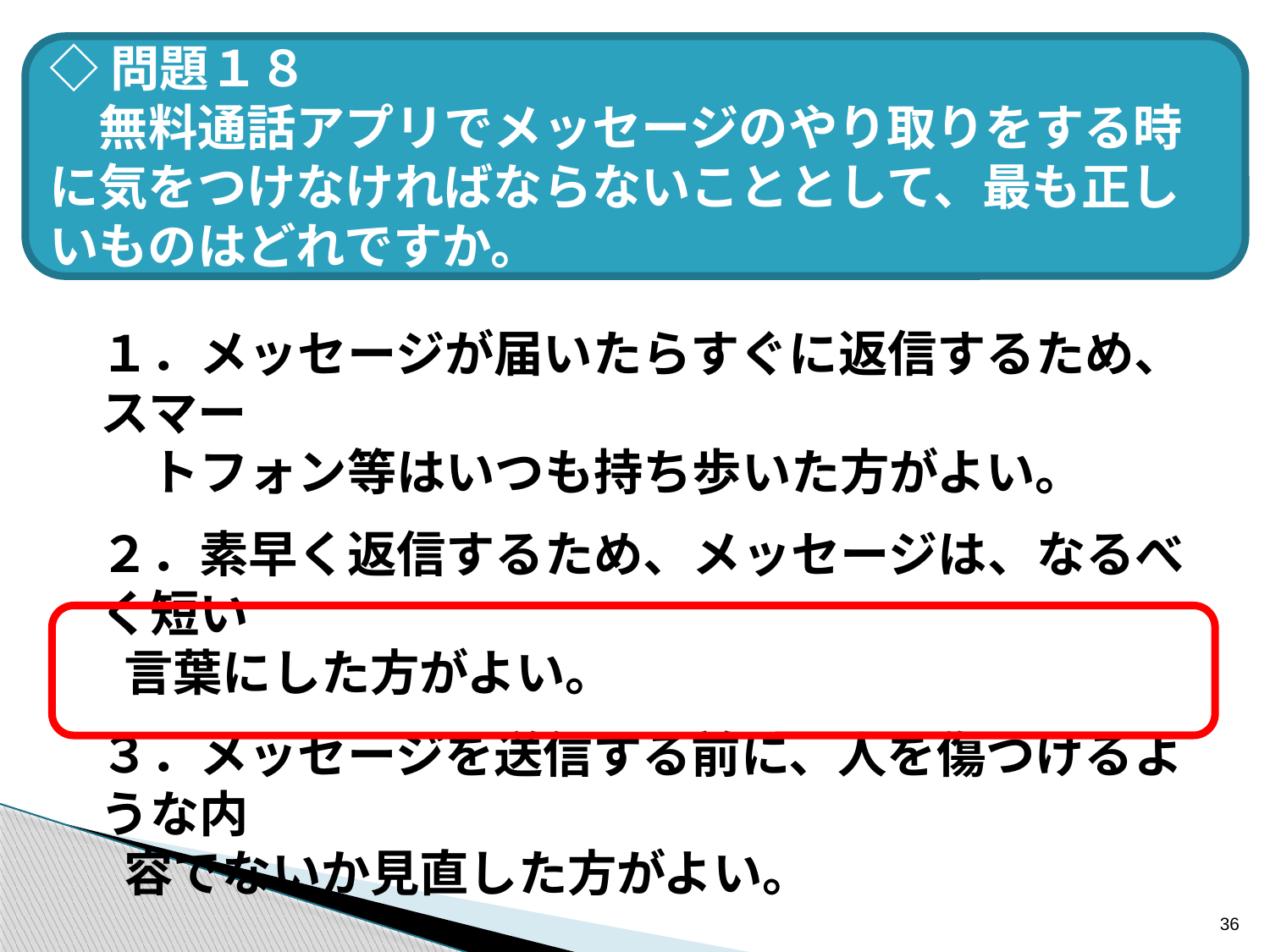

◇問題１８
　無料通話アプリでメッセージのやり取りをする時に気をつけなければならないこととして、最も正しいものはどれですか。
１．メッセージが届いたらすぐに返信するため、スマー
　トフォン等はいつも持ち歩いた方がよい。

２．素早く返信するため、メッセージは、なるべく短い
 言葉にした方がよい。

３．メッセージを送信する前に、人を傷つけるような内
 容でないか見直した方がよい。

36